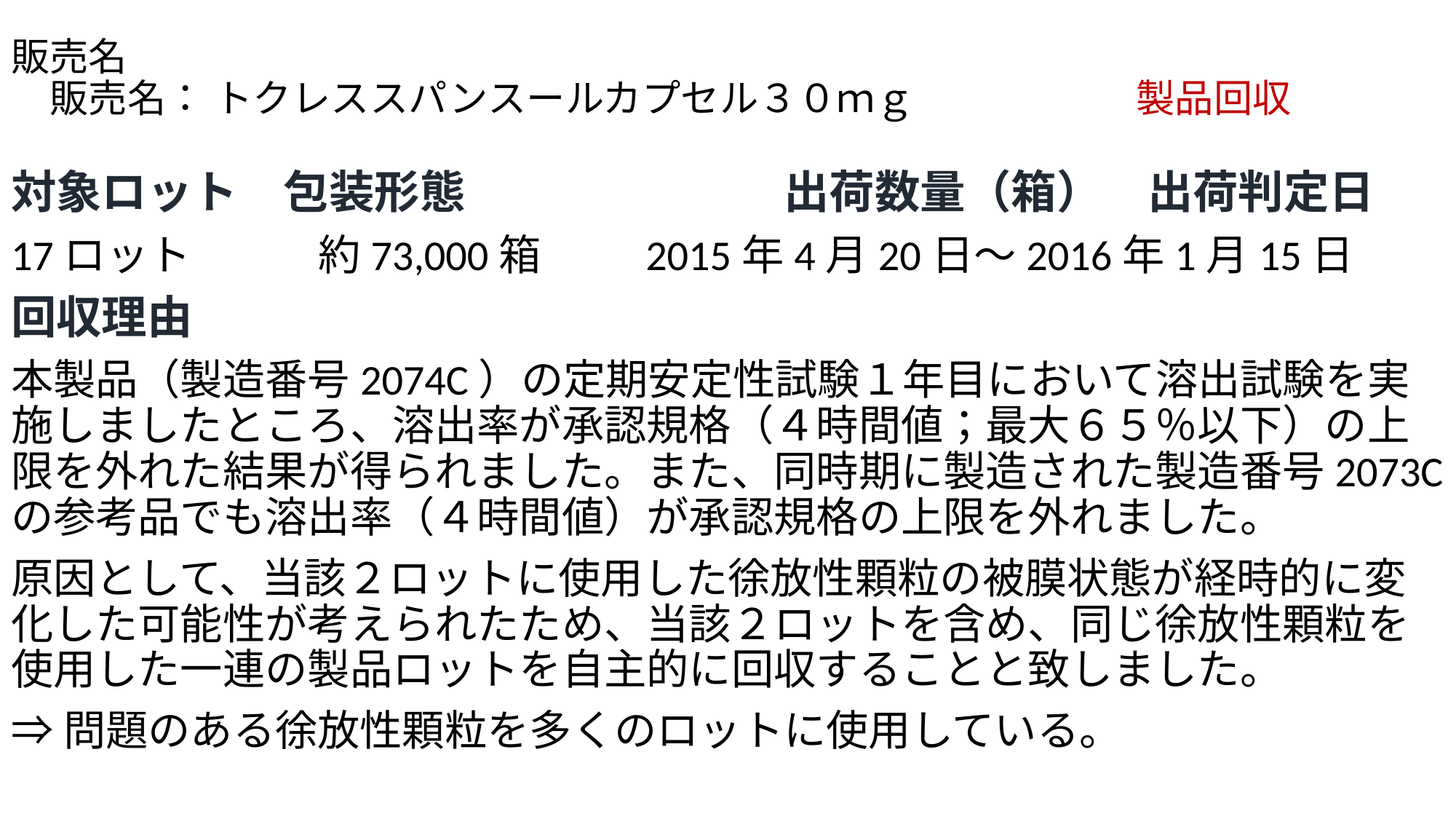

# 販売名 　販売名： トクレススパンスールカプセル３０ｍｇ　　　　　   製品回収
対象ロット　包装形態　　　　　　　出荷数量（箱）　出荷判定日
17ロット　　　約73,000箱　　 2015年4月20日～2016年1月15日
回収理由
本製品（製造番号2074C）の定期安定性試験１年目において溶出試験を実施しましたところ、溶出率が承認規格（４時間値；最大６５％以下）の上限を外れた結果が得られました。また、同時期に製造された製造番号2073Cの参考品でも溶出率（４時間値）が承認規格の上限を外れました。
原因として、当該２ロットに使用した徐放性顆粒の被膜状態が経時的に変化した可能性が考えられたため、当該２ロットを含め、同じ徐放性顆粒を使用した一連の製品ロットを自主的に回収することと致しました。
⇒問題のある徐放性顆粒を多くのロットに使用している。